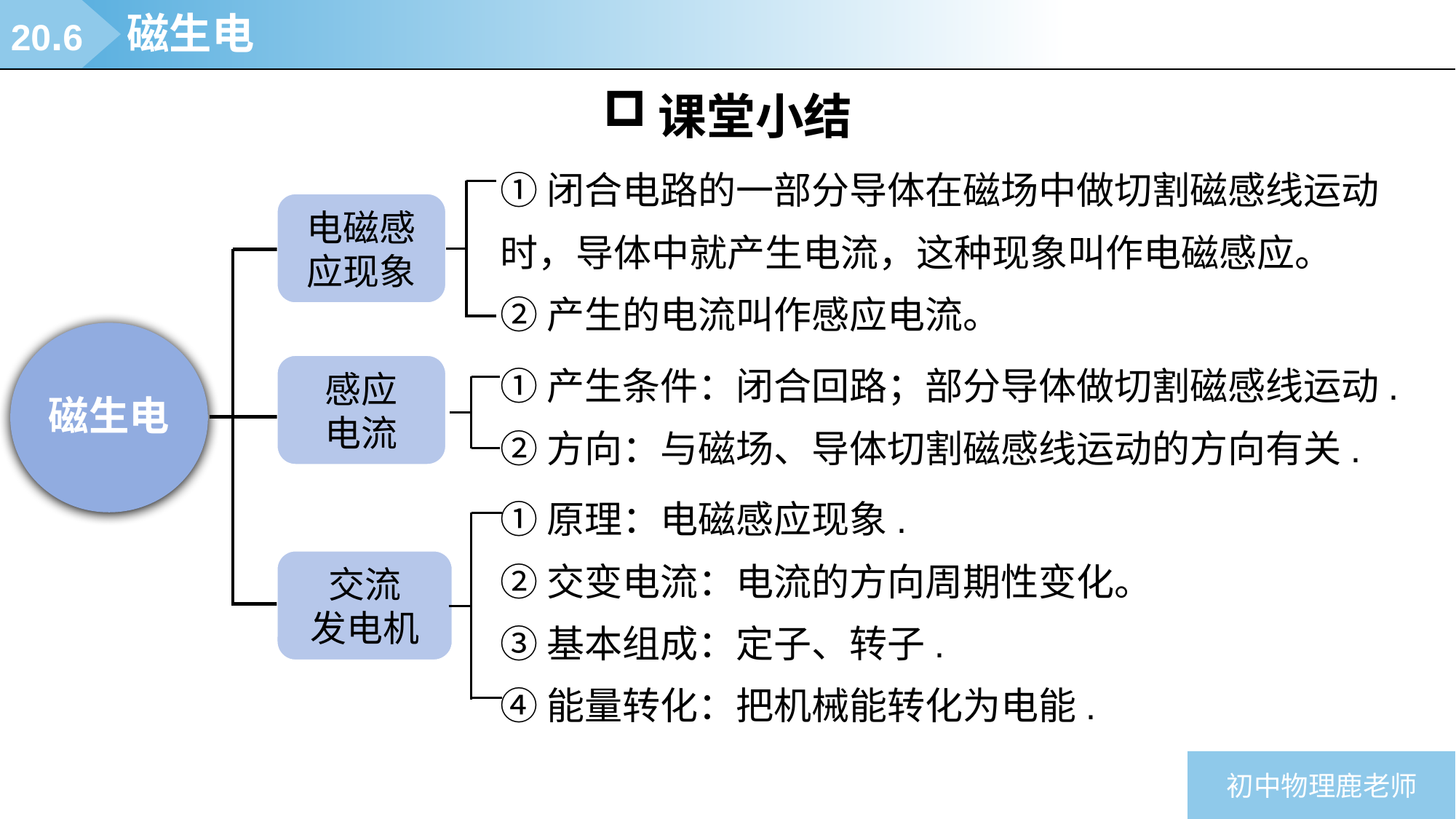

20.6
磁生电
课堂小结
①闭合电路的一部分导体在磁场中做切割磁感线运动时，导体中就产生电流，这种现象叫作电磁感应。
②产生的电流叫作感应电流。
①产生条件：闭合回路；部分导体做切割磁感线运动.
②方向：与磁场、导体切割磁感线运动的方向有关.
①原理：电磁感应现象.
②交变电流：电流的方向周期性变化。
③基本组成：定子、转子.
④能量转化：把机械能转化为电能.
电磁感
应现象
磁生电
感应
电流
交流
发电机
初中物理鹿老师